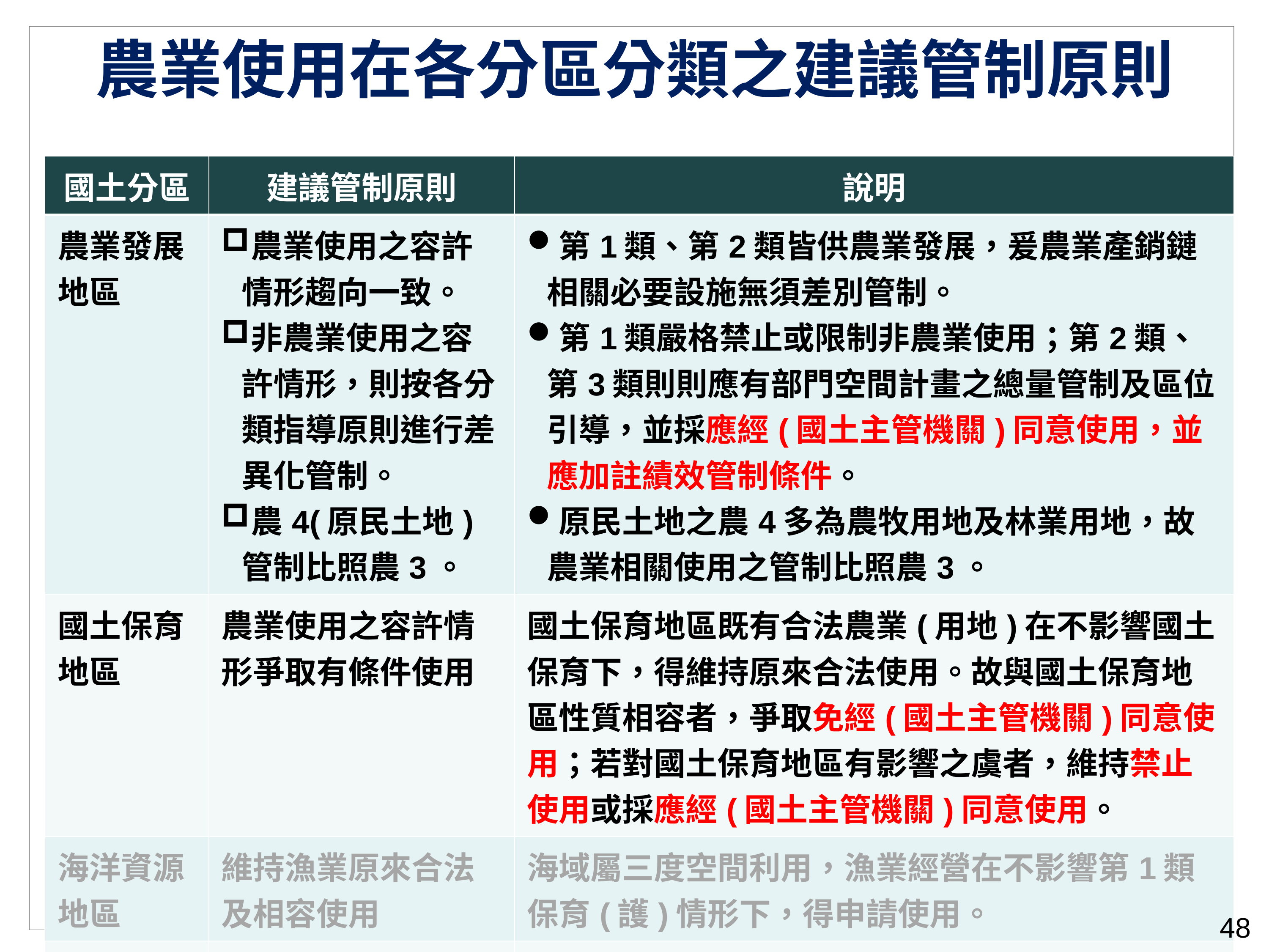

農業使用在各分區分類之建議管制原則
| 國土分區 | 建議管制原則 | 說明 |
| --- | --- | --- |
| 農業發展地區 | 農業使用之容許情形趨向一致。 非農業使用之容許情形，則按各分類指導原則進行差異化管制。 農4(原民土地)管制比照農3。 | 第1類、第2類皆供農業發展，爰農業產銷鏈相關必要設施無須差別管制。 第1類嚴格禁止或限制非農業使用；第2類、第3類則則應有部門空間計畫之總量管制及區位引導，並採應經(國土主管機關)同意使用，並應加註績效管制條件。 原民土地之農4多為農牧用地及林業用地，故農業相關使用之管制比照農3。 |
| 國土保育地區 | 農業使用之容許情形爭取有條件使用 | 國土保育地區既有合法農業(用地)在不影響國土保育下，得維持原來合法使用。故與國土保育地區性質相容者，爭取免經(國土主管機關)同意使用；若對國土保育地區有影響之虞者，維持禁止使用或採應經(國土主管機關)同意使用。 |
| 海洋資源地區 | 維持漁業原來合法及相容使用 | 海域屬三度空間利用，漁業經營在不影響第1類保育(護)情形下，得申請使用。 |
| 城鄉發展地區 | 不禁止農業相關使用 | 尊重內政部規劃，若經評估不影響該分區發展，不宜禁止農業產業鏈延伸使用。 |
48